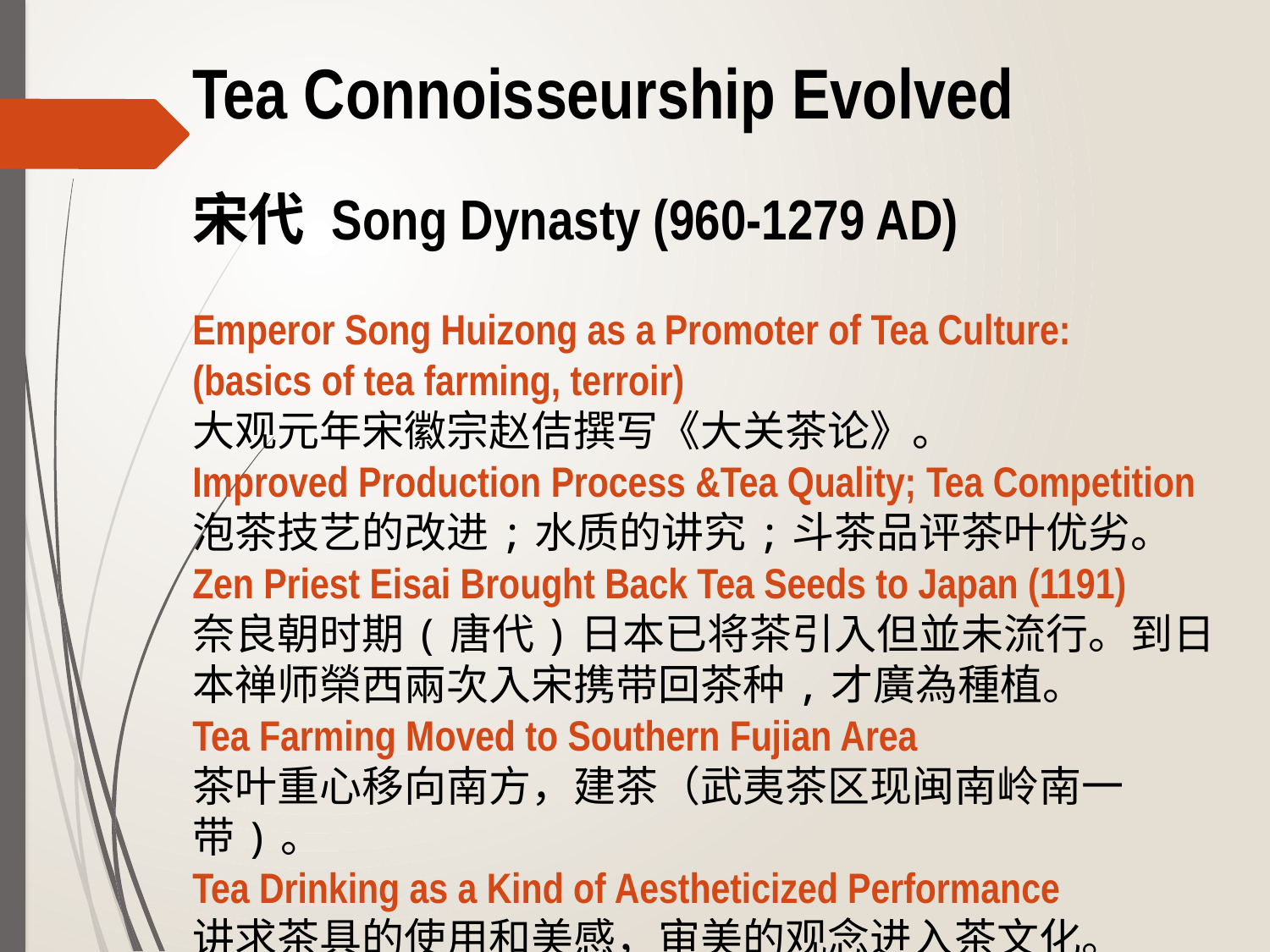

Tea Connoisseurship Evolved
宋代 Song Dynasty (960-1279 AD)
Emperor Song Huizong as a Promoter of Tea Culture:
(basics of tea farming, terroir)
大观元年宋徽宗赵佶撰写《大关茶论》。
Improved Production Process &Tea Quality; Tea Competition
泡茶技艺的改进;水质的讲究;斗茶品评茶叶优劣。
Zen Priest Eisai Brought Back Tea Seeds to Japan (1191)
奈良朝时期(唐代)日本已将茶引入但並未流行。到日本禅师榮西兩次入宋携带回茶种,才廣為種植。
Tea Farming Moved to Southern Fujian Area
茶叶重心移向南方，建茶（武夷茶区现闽南岭南一带)。
Tea Drinking as a Kind of Aestheticized Performance
讲求茶具的使用和美感，审美的观念进入茶文化。